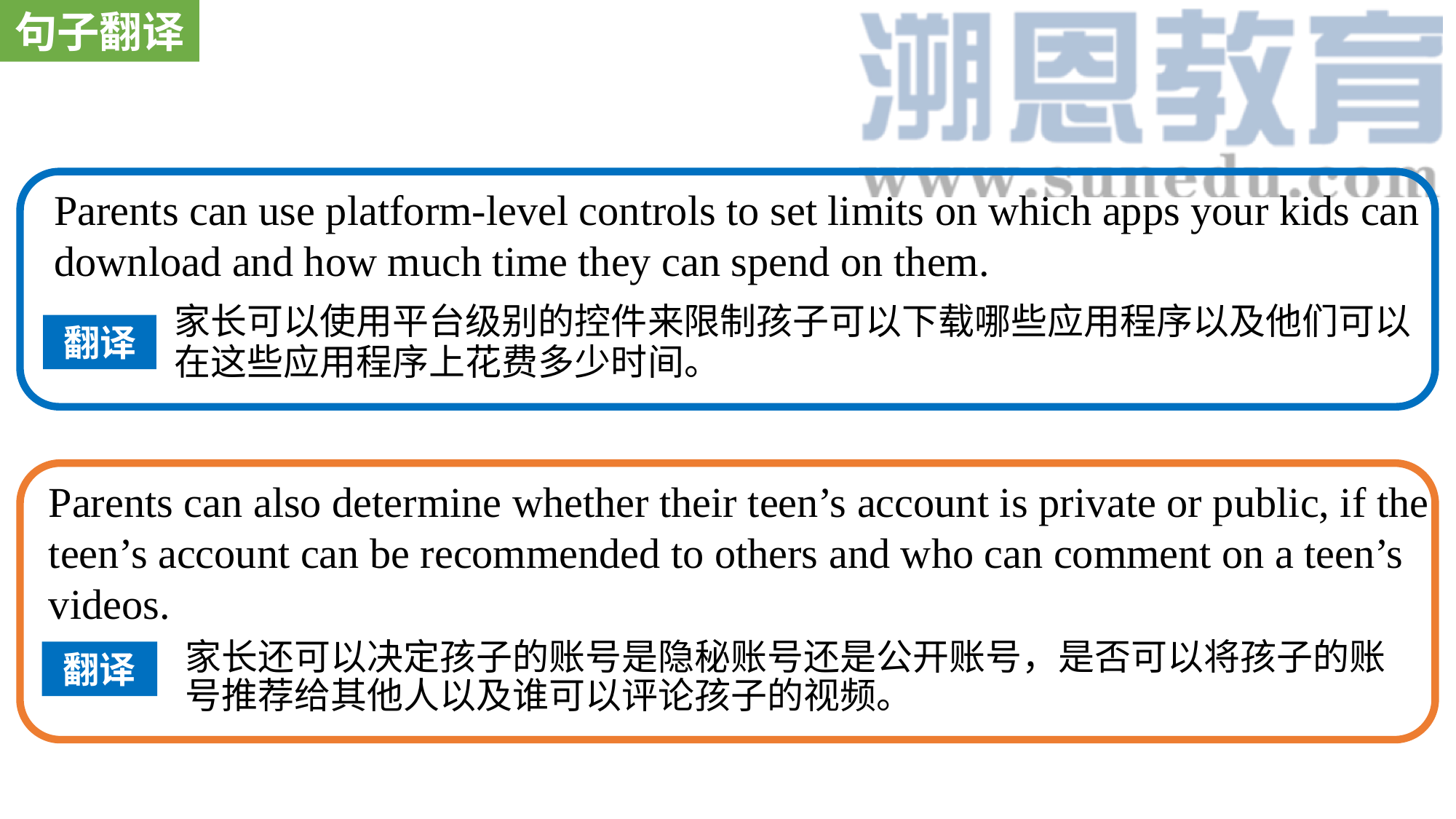

句子翻译

Parents can use platform-level controls to set limits on which apps your kids can download and how much time they can spend on them.
家长可以使用平台级别的控件来限制孩子可以下载哪些应用程序以及他们可以在这些应用程序上花费多少时间。
翻译

Parents can also determine whether their teen’s account is private or public, if the teen’s account can be recommended to others and who can comment on a teen’s videos.
家长还可以决定孩子的账号是隐秘账号还是公开账号，是否可以将孩子的账号推荐给其他人以及谁可以评论孩子的视频。
翻译